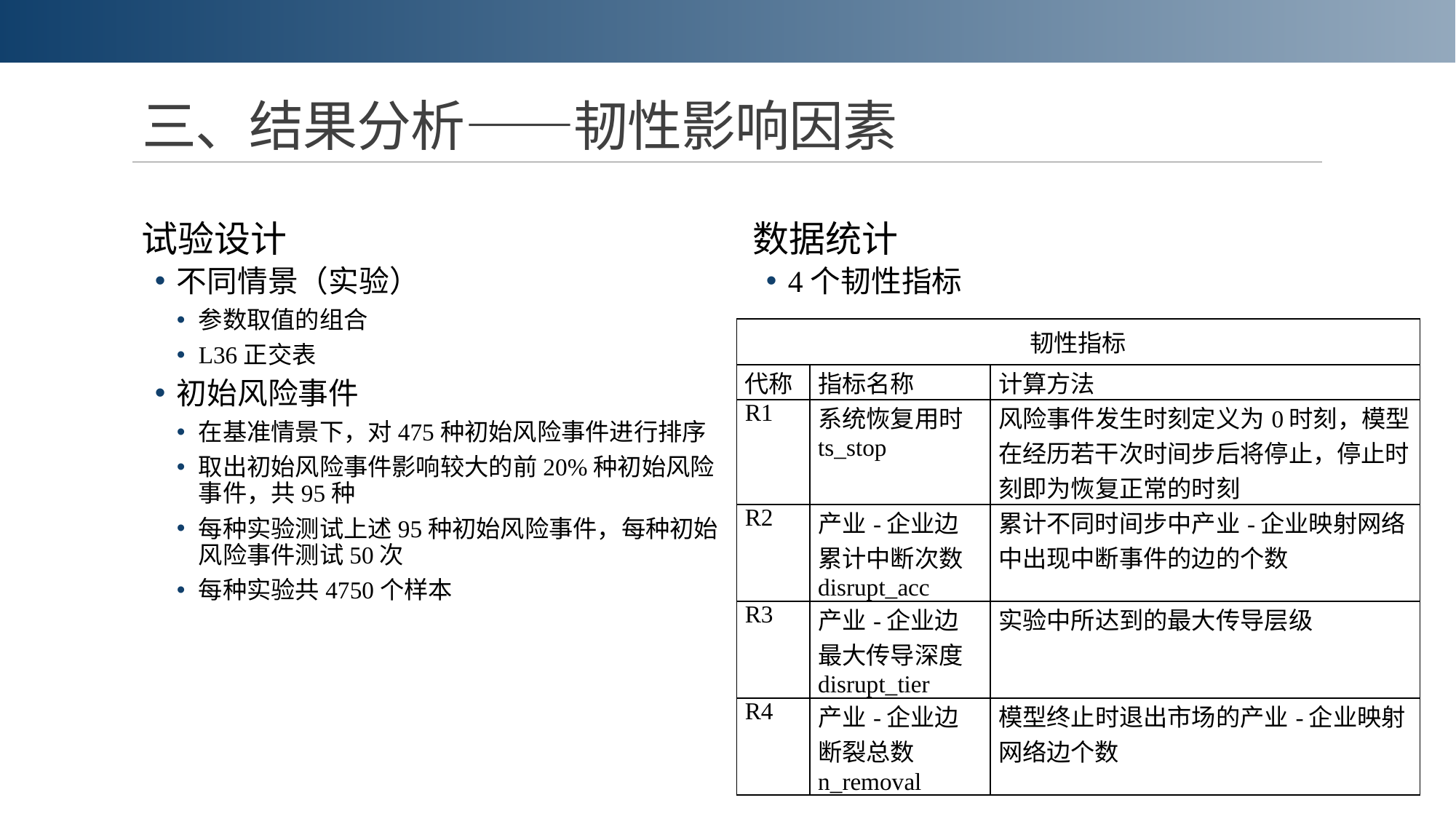

# 三、结果分析——韧性影响因素
试验设计
不同情景（实验）
参数取值的组合
L36正交表
初始风险事件
在基准情景下，对475种初始风险事件进行排序
取出初始风险事件影响较大的前20%种初始风险事件，共95种
每种实验测试上述95种初始风险事件，每种初始风险事件测试50次
每种实验共4750个样本

数据统计
4个韧性指标
| 韧性指标 |  |  |
| --- | --- | --- |
| 代称 | 指标名称 | 计算方法 |
| R1 | 系统恢复用时 ts\_stop | 风险事件发生时刻定义为0时刻，模型在经历若干次时间步后将停止，停止时刻即为恢复正常的时刻 |
| R2 | 产业-企业边累计中断次数 disrupt\_acc | 累计不同时间步中产业-企业映射网络中出现中断事件的边的个数 |
| R3 | 产业-企业边最大传导深度 disrupt\_tier | 实验中所达到的最大传导层级 |
| R4 | 产业-企业边断裂总数 n\_removal | 模型终止时退出市场的产业-企业映射网络边个数 |